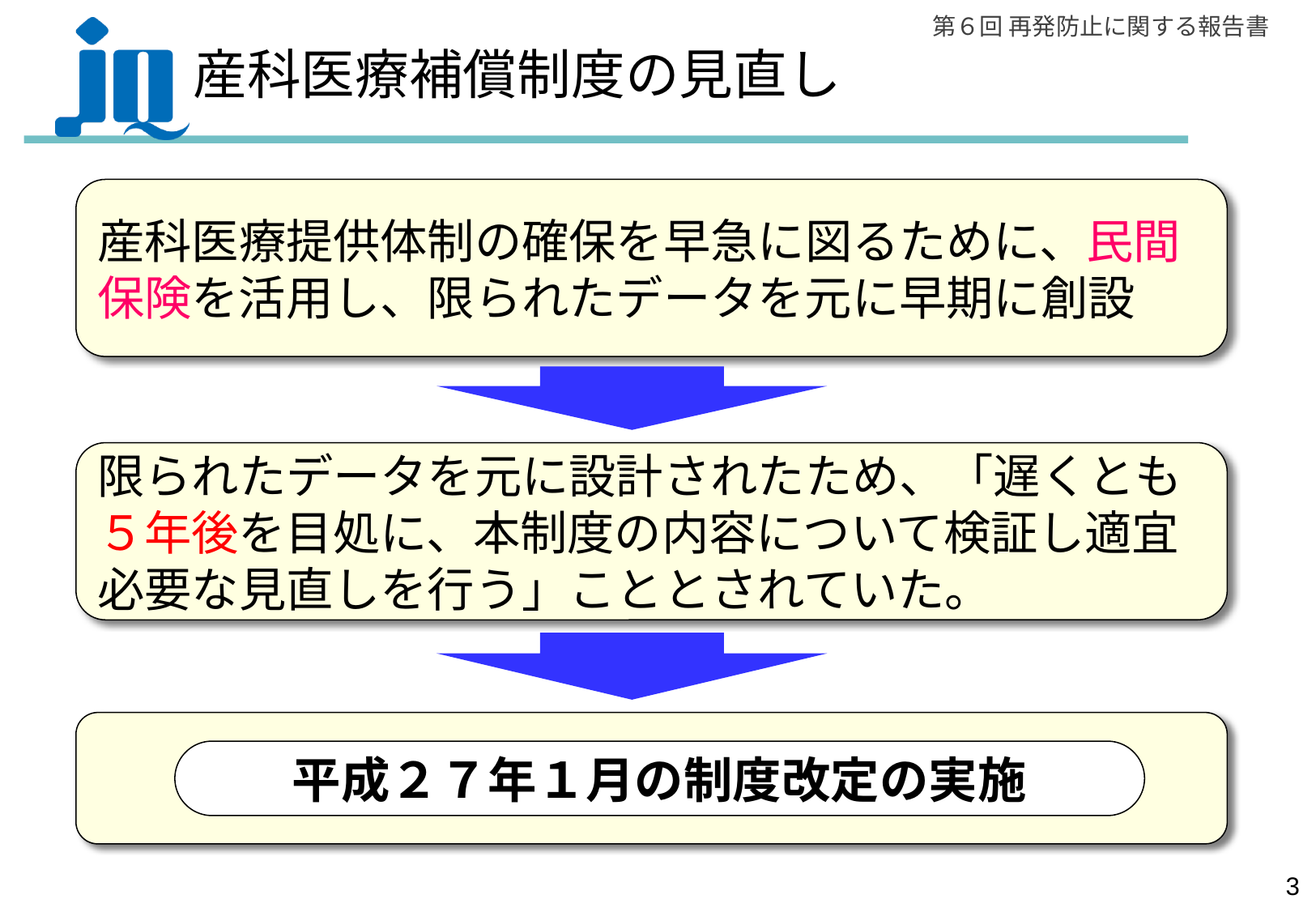

産科医療補償制度の見直し
産科医療提供体制の確保を早急に図るために、民間保険を活用し、限られたデータを元に早期に創設

限られたデータを元に設計されたため、「遅くとも５年後を目処に、本制度の内容について検証し適宜必要な見直しを行う」こととされていた。

平成２７年１月の制度改定の実施
3